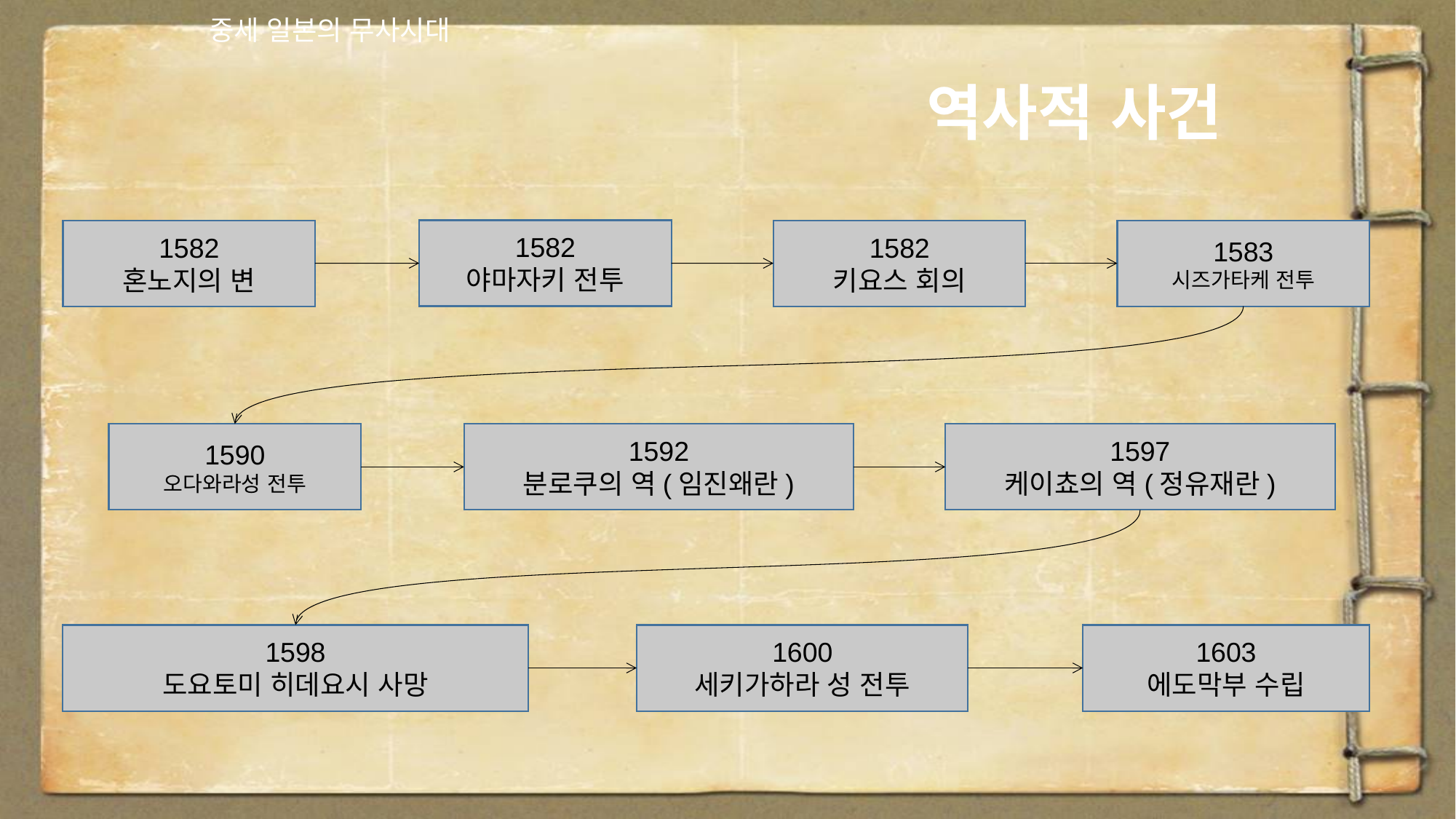

중세 일본의 무사시대
역사적 사건
1582
야마자키 전투
1582
혼노지의 변
1582
키요스 회의
1583
시즈가타케 전투
1590
오다와라성 전투
1592
분로쿠의 역(임진왜란)
1597
케이쵸의 역(정유재란)
1598
도요토미 히데요시 사망
1600
세키가하라 성 전투
1603
에도막부 수립